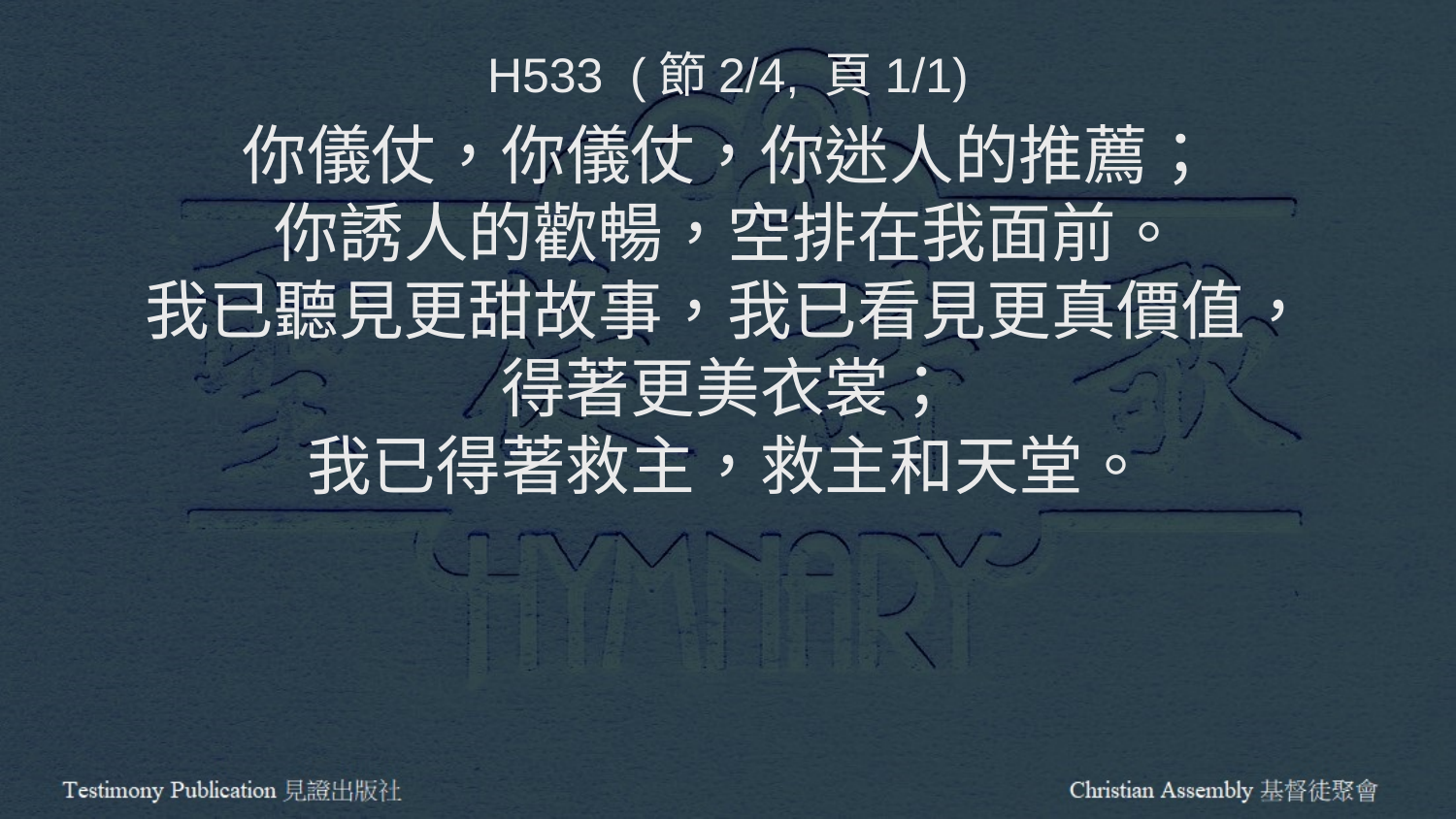

H533  (節2/4, 頁1/1)
你儀仗，你儀仗，你迷人的推薦；
你誘人的歡暢，空排在我面前。
我已聽見更甜故事，我已看見更真價值，
得著更美衣裳；
我已得著救主，救主和天堂。